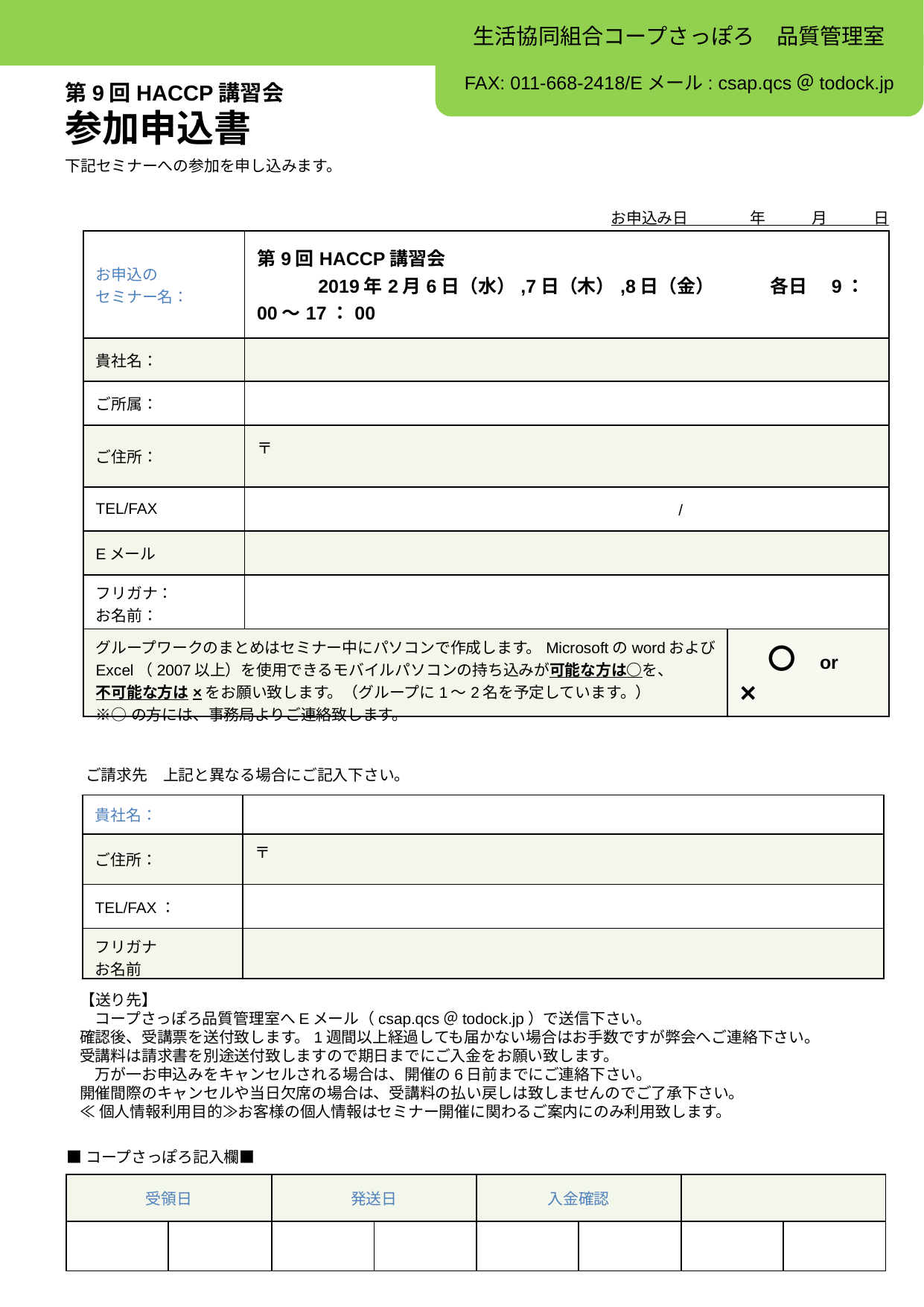

生活協同組合コープさっぽろ　品質管理室

FAX: 011-668-2418/Eメール: csap.qcs＠todock.jp
第9回HACCP講習会
参加申込書
下記セミナーへの参加を申し込みます。

　お申込み日　　　　年　　　月　　　日
| お申込の セミナー名： | 第9回HACCP講習会 　　　2019年2月6日（水）,7日（木）,8日（金）　　　各日　9：00～17：00 |  |
| --- | --- | --- |
| 貴社名： |  |  |
| ご所属： |  |  |
| ご住所： | 〒 |  |
| TEL/FAX | / |  |
| Eメール |  |  |
| フリガナ： お名前： |  |  |
| グループワークのまとめはセミナー中にパソコンで作成します。MicrosoftのwordおよびExcel（2007以上）を使用できるモバイルパソコンの持ち込みが可能な方は○を、 不可能な方は×をお願い致します。（グループに1～2名を予定しています。） ※○の方には、事務局よりご連絡致します。 |  | 〇　or　× |
ご請求先　上記と異なる場合にご記入下さい。
| 貴社名： |  |
| --- | --- |
| ご住所： | 〒 |
| TEL/FAX： |  |
| フリガナ お名前 |  |
【送り先】
　コープさっぽろ品質管理室へEメール（csap.qcs＠todock.jp）で送信下さい。
確認後、受講票を送付致します。1週間以上経過しても届かない場合はお手数ですが弊会へご連絡下さい。
受講料は請求書を別途送付致しますので期日までにご入金をお願い致します。
　万が一お申込みをキャンセルされる場合は、開催の6日前までにご連絡下さい。
開催間際のキャンセルや当日欠席の場合は、受講料の払い戻しは致しませんのでご了承下さい。
≪個人情報利用目的≫お客様の個人情報はセミナー開催に関わるご案内にのみ利用致します。
■コープさっぽろ記入欄■
| 受領日 |  | 発送日 |  | 入金確認 |  |  |  |
| --- | --- | --- | --- | --- | --- | --- | --- |
|  |  |  |  |  |  |  |  |